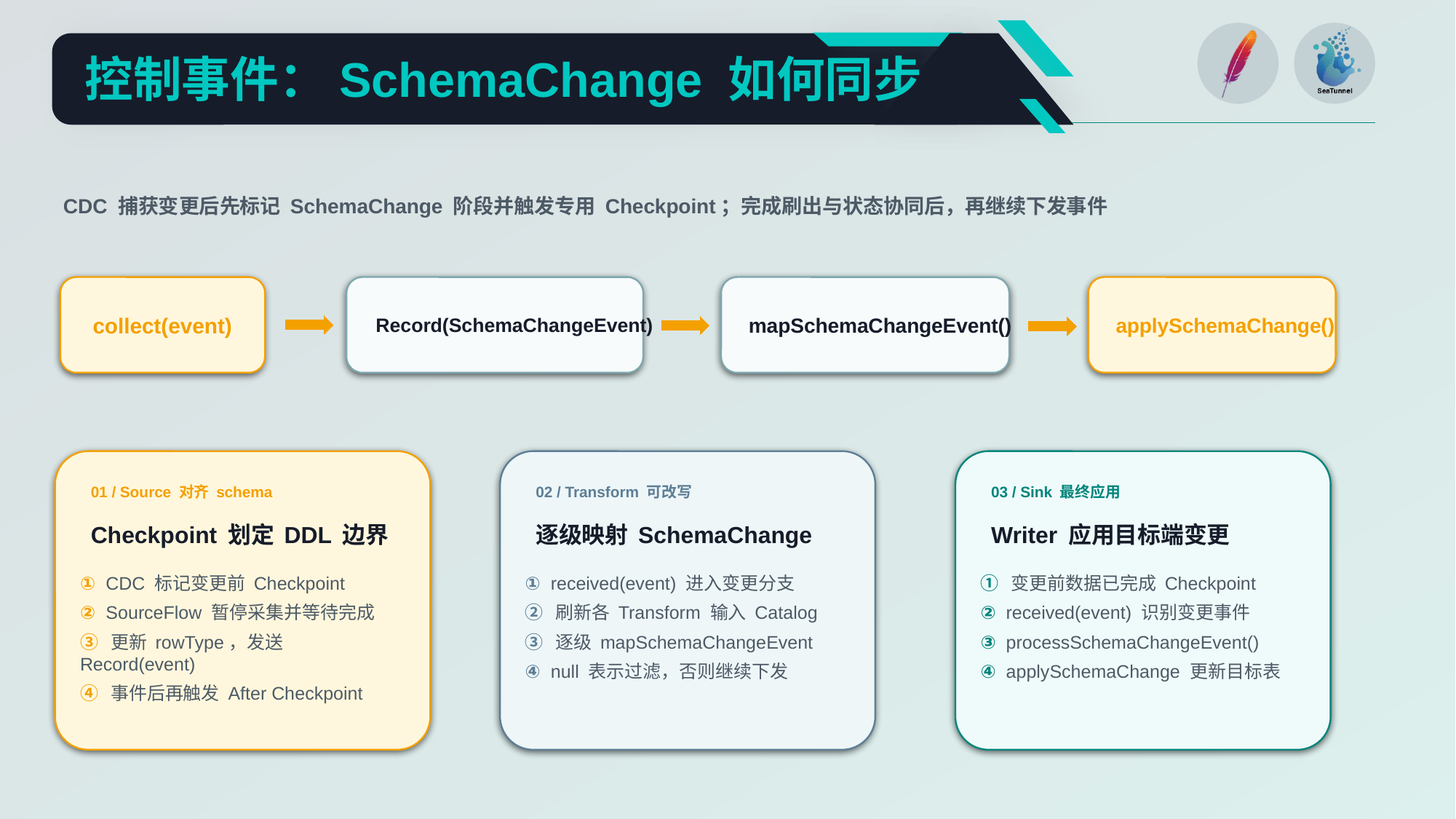

控制事件：SchemaChange 如何同步
CDC 捕获变更后先标记 SchemaChange 阶段并触发专用 Checkpoint；完成刷出与状态协同后，再继续下发事件

collect(event)
Record(SchemaChangeEvent)
mapSchemaChangeEvent()
applySchemaChange()

01 / Source 对齐 schema
02 / Transform 可改写
03 / Sink 最终应用
Checkpoint 划定 DDL 边界
逐级映射 SchemaChange
Writer 应用目标端变更
①  CDC 标记变更前 Checkpoint
②  SourceFlow 暂停采集并等待完成
③  更新 rowType，发送 Record(event)
④  事件后再触发 After Checkpoint
①  received(event) 进入变更分支
②  刷新各 Transform 输入 Catalog
③  逐级 mapSchemaChangeEvent
④  null 表示过滤，否则继续下发
①  变更前数据已完成 Checkpoint
②  received(event) 识别变更事件
③  processSchemaChangeEvent()
④  applySchemaChange 更新目标表